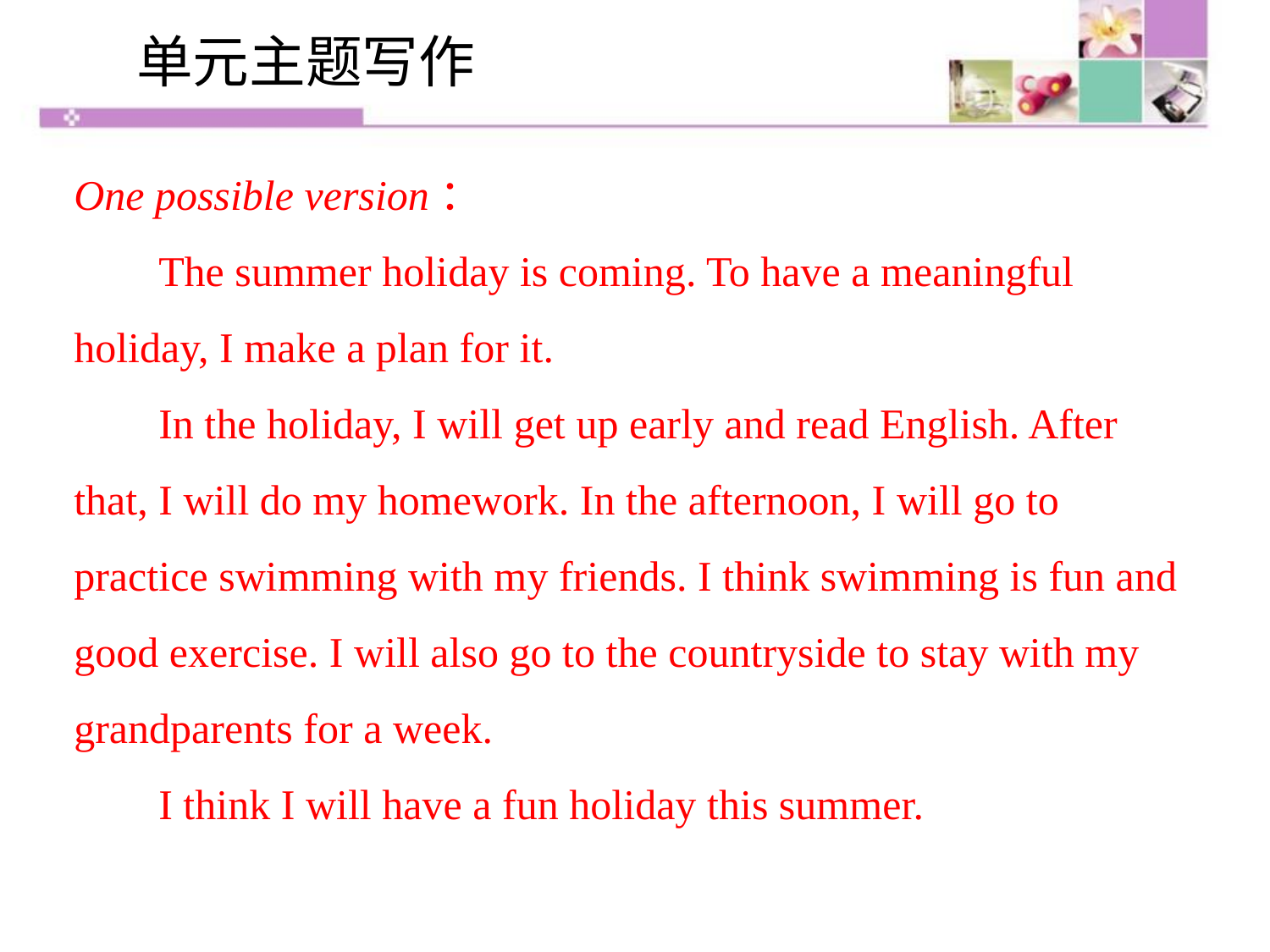

单元主题写作
One possible version：
        The summer holiday is coming. To have a meaningful holiday, I make a plan for it.
        In the holiday, I will get up early and read English. After that, I will do my homework. In the afternoon, I will go to practice swimming with my friends. I think swimming is fun and good exercise. I will also go to the countryside to stay with my grandparents for a week.
        I think I will have a fun holiday this summer.